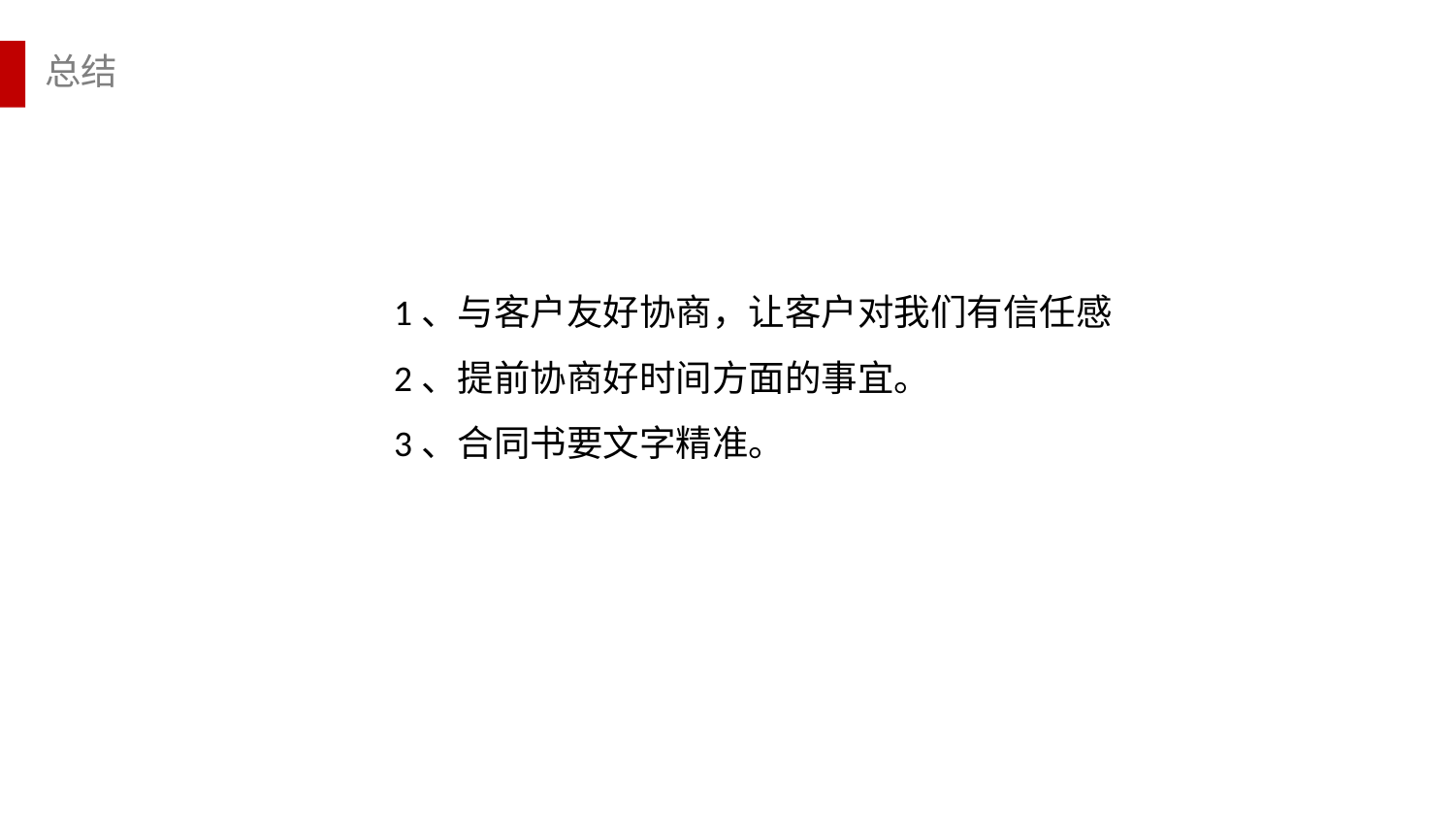

总结
1、与客户友好协商，让客户对我们有信任感
2、提前协商好时间方面的事宜。
3、合同书要文字精准。